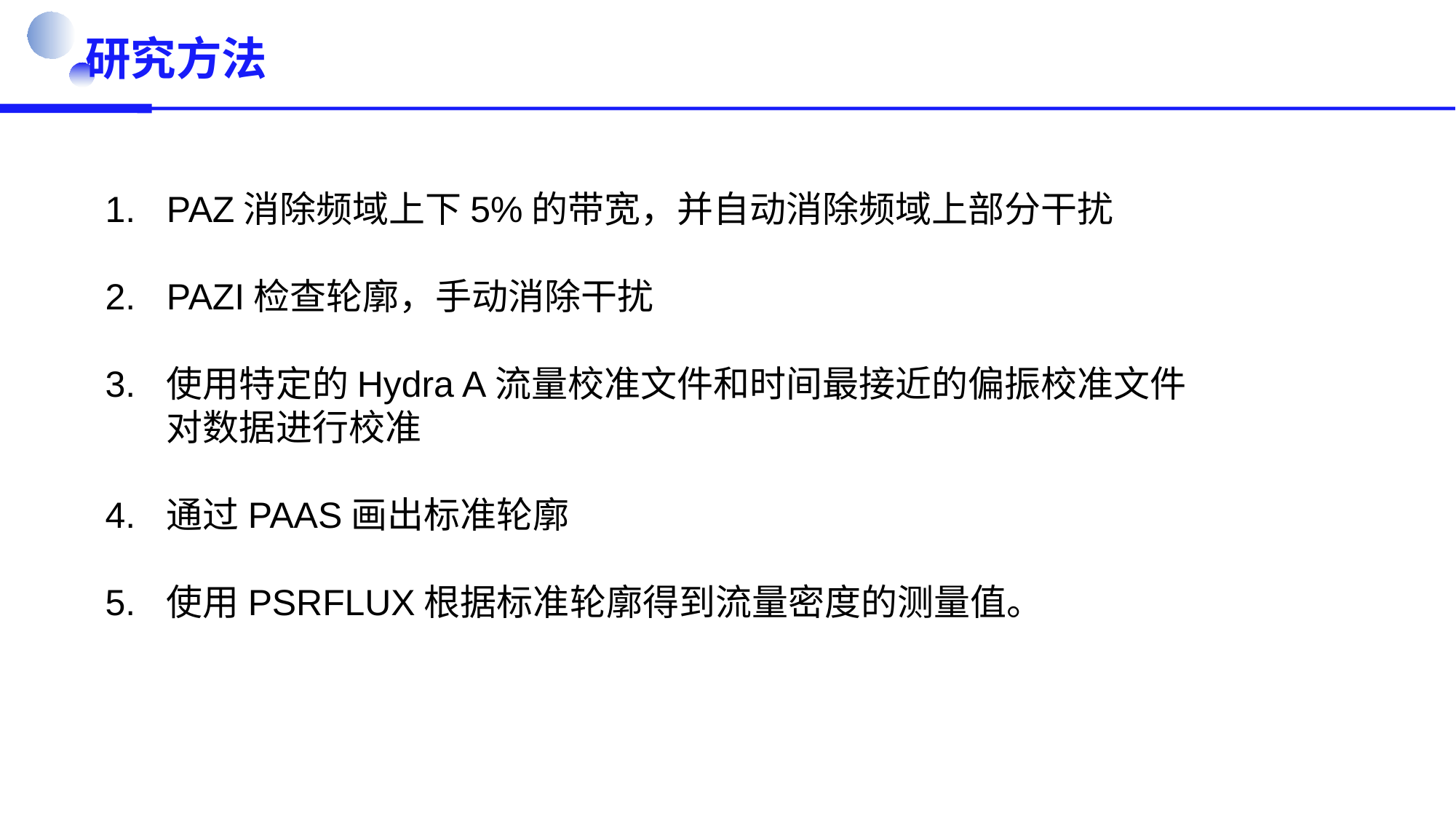

研究方法

PAZ消除频域上下5%的带宽，并自动消除频域上部分干扰

PAZI检查轮廓，手动消除干扰

使用特定的Hydra A流量校准文件和时间最接近的偏振校准文件对数据进行校准

通过PAAS画出标准轮廓

使用PSRFLUX根据标准轮廓得到流量密度的测量值。